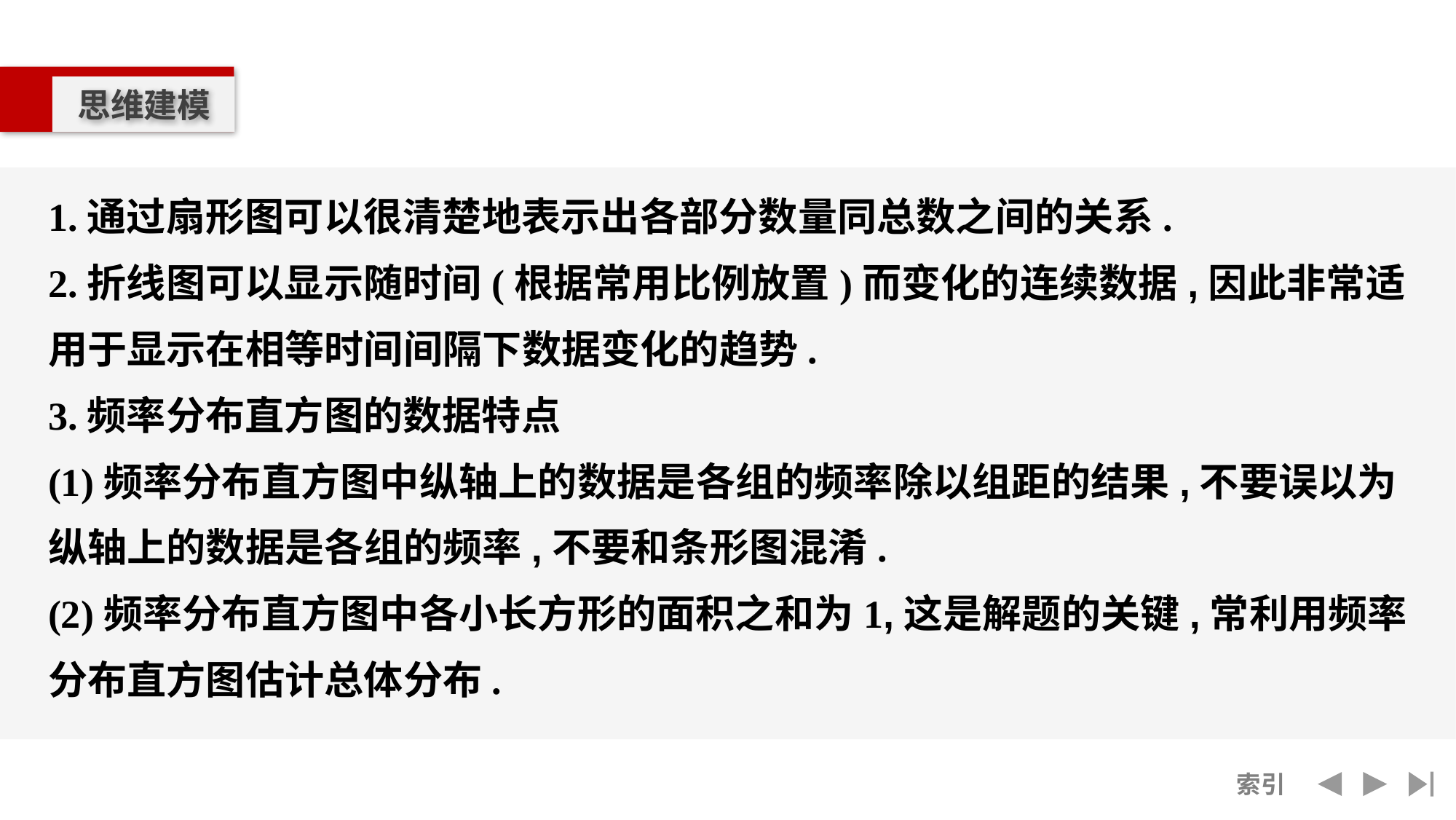

思维建模
1.通过扇形图可以很清楚地表示出各部分数量同总数之间的关系.
2.折线图可以显示随时间(根据常用比例放置)而变化的连续数据,因此非常适用于显示在相等时间间隔下数据变化的趋势.
3.频率分布直方图的数据特点
(1)频率分布直方图中纵轴上的数据是各组的频率除以组距的结果,不要误以为纵轴上的数据是各组的频率,不要和条形图混淆.
(2)频率分布直方图中各小长方形的面积之和为1,这是解题的关键,常利用频率分布直方图估计总体分布.